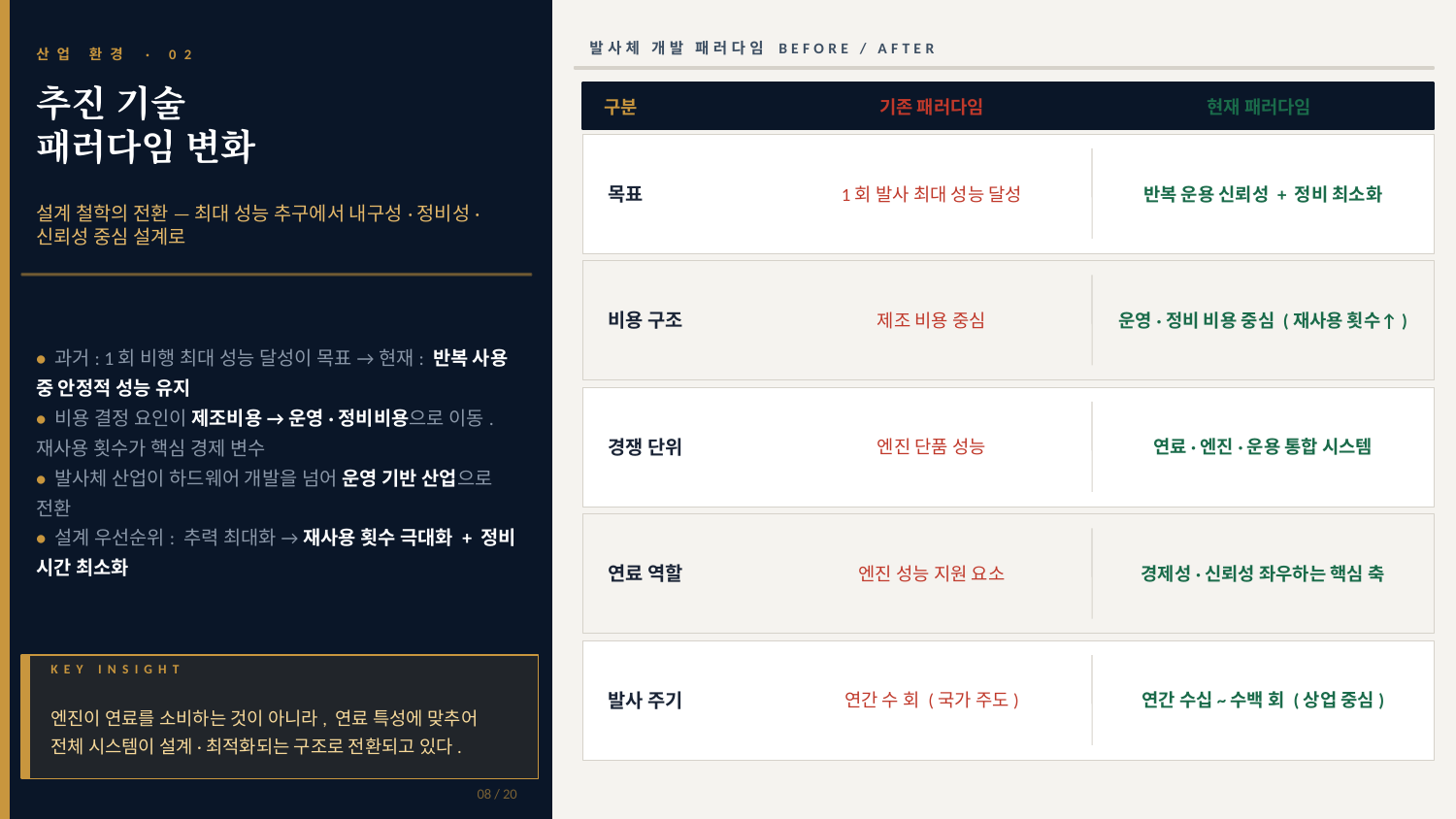

발사체 개발 패러다임 BEFORE / AFTER
산업 환경 · 02

추진 기술
패러다임 변화

구분
기존 패러다임
현재 패러다임

목표
1회 발사 최대 성능 달성
반복 운용 신뢰성 + 정비 최소화

설계 철학의 전환 — 최대 성능 추구에서 내구성·정비성·신뢰성 중심 설계로

비용 구조
제조 비용 중심
운영·정비 비용 중심 (재사용 횟수↑)

• 과거: 1회 비행 최대 성능 달성이 목표 → 현재: 반복 사용 중 안정적 성능 유지
• 비용 결정 요인이 제조비용 → 운영·정비비용으로 이동. 재사용 횟수가 핵심 경제 변수
• 발사체 산업이 하드웨어 개발을 넘어 운영 기반 산업으로 전환
• 설계 우선순위: 추력 최대화 → 재사용 횟수 극대화 + 정비 시간 최소화

경쟁 단위
엔진 단품 성능
연료·엔진·운용 통합 시스템

연료 역할
엔진 성능 지원 요소
경제성·신뢰성 좌우하는 핵심 축

발사 주기
연간 수 회 (국가 주도)
연간 수십~수백 회 (상업 중심)

KEY INSIGHT
엔진이 연료를 소비하는 것이 아니라, 연료 특성에 맞추어
전체 시스템이 설계·최적화되는 구조로 전환되고 있다.
08 / 20